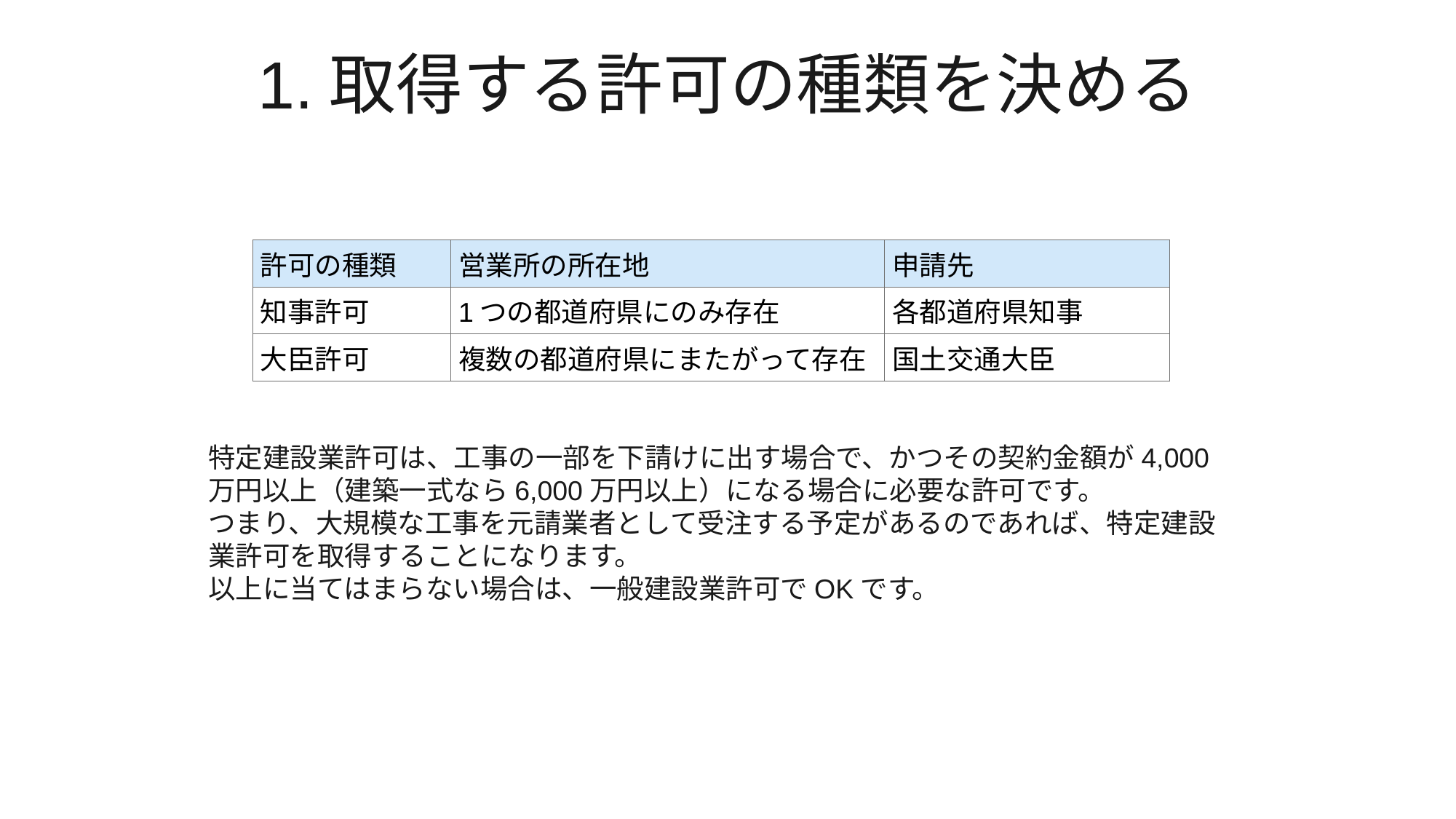

# 1.取得する許可の種類を決める
| 許可の種類 | 営業所の所在地 | 申請先 |
| --- | --- | --- |
| 知事許可 | 1つの都道府県にのみ存在 | 各都道府県知事 |
| 大臣許可 | 複数の都道府県にまたがって存在 | 国土交通大臣 |
特定建設業許可は、工事の一部を下請けに出す場合で、かつその契約金額が4,000万円以上（建築一式なら6,000万円以上）になる場合に必要な許可です。
つまり、大規模な工事を元請業者として受注する予定があるのであれば、特定建設業許可を取得することになります。
以上に当てはまらない場合は、一般建設業許可でOKです。